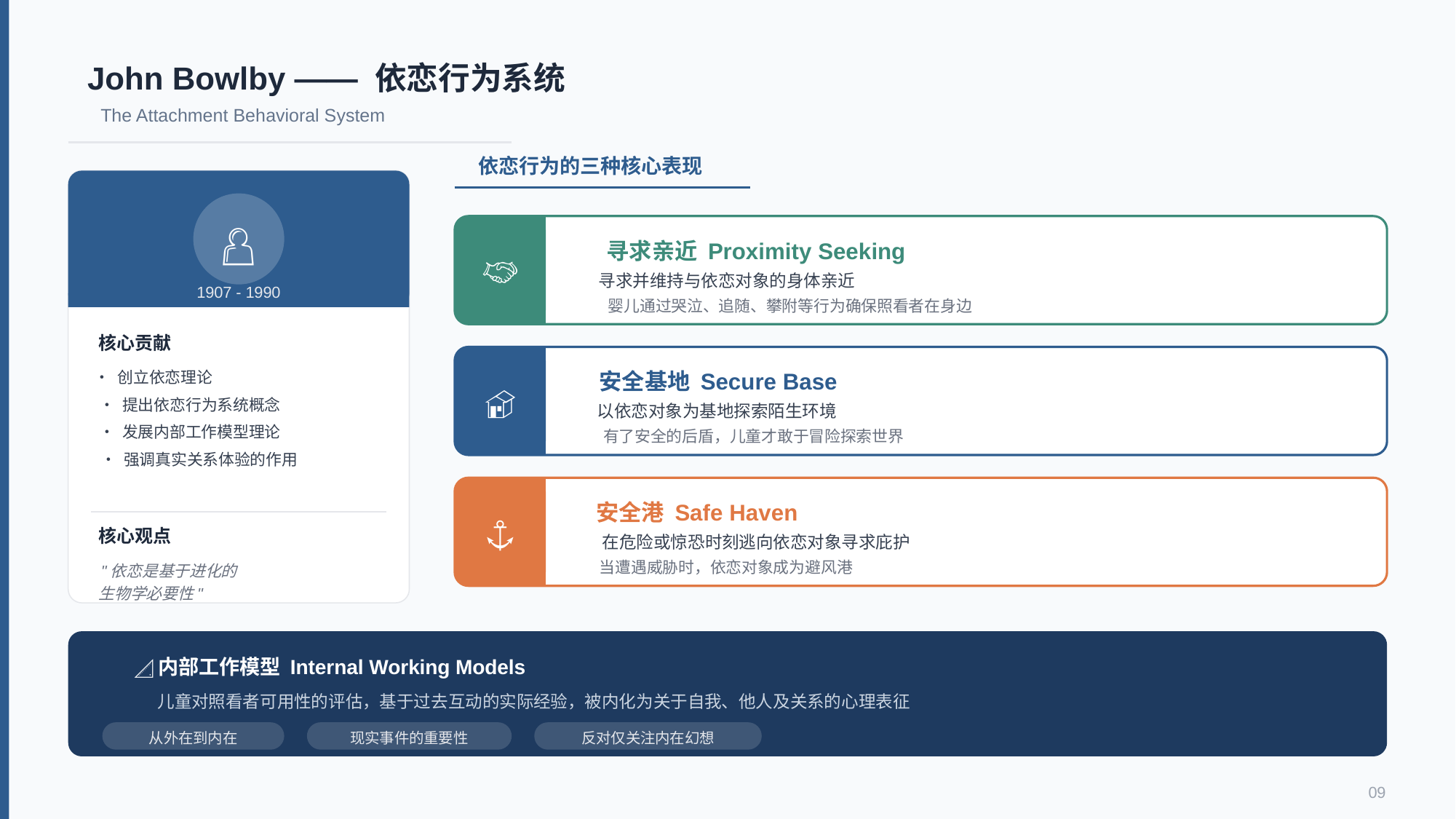

John Bowlby —— 依恋行为系统
The Attachment Behavioral System

依恋行为的三种核心表现

寻求亲近 Proximity Seeking
🤝
寻求并维持与依恋对象的身体亲近
婴儿通过哭泣、追随、攀附等行为确保照看者在身边

安全基地 Secure Base
🏠
以依恋对象为基地探索陌生环境
有了安全的后盾，儿童才敢于冒险探索世界

安全港 Safe Haven
⚓
在危险或惊恐时刻逃向依恋对象寻求庇护
当遭遇威胁时，依恋对象成为避风港

👤
1907 - 1990

核心贡献
• 创立依恋理论
• 提出依恋行为系统概念
• 发展内部工作模型理论
• 强调真实关系体验的作用

核心观点
"依恋是基于进化的
生物学必要性"

📐内部工作模型 Internal Working Models
儿童对照看者可用性的评估，基于过去互动的实际经验，被内化为关于自我、他人及关系的心理表征

从外在到内在
现实事件的重要性
反对仅关注内在幻想
09